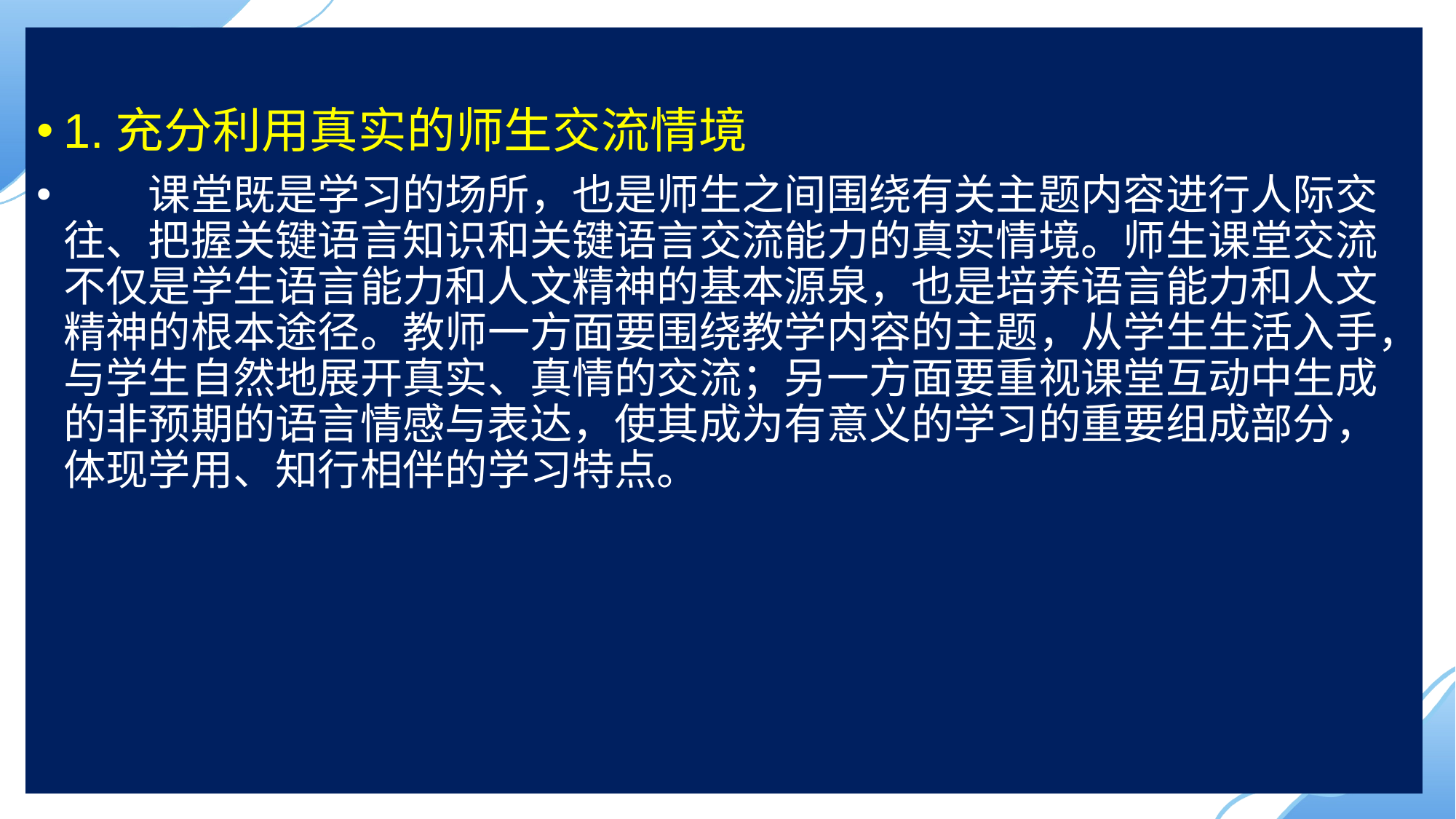

1.充分利用真实的师生交流情境
　　课堂既是学习的场所，也是师生之间围绕有关主题内容进行人际交往、把握关键语言知识和关键语言交流能力的真实情境。师生课堂交流不仅是学生语言能力和人文精神的基本源泉，也是培养语言能力和人文精神的根本途径。教师一方面要围绕教学内容的主题，从学生生活入手，与学生自然地展开真实、真情的交流；另一方面要重视课堂互动中生成的非预期的语言情感与表达，使其成为有意义的学习的重要组成部分，体现学用、知行相伴的学习特点。